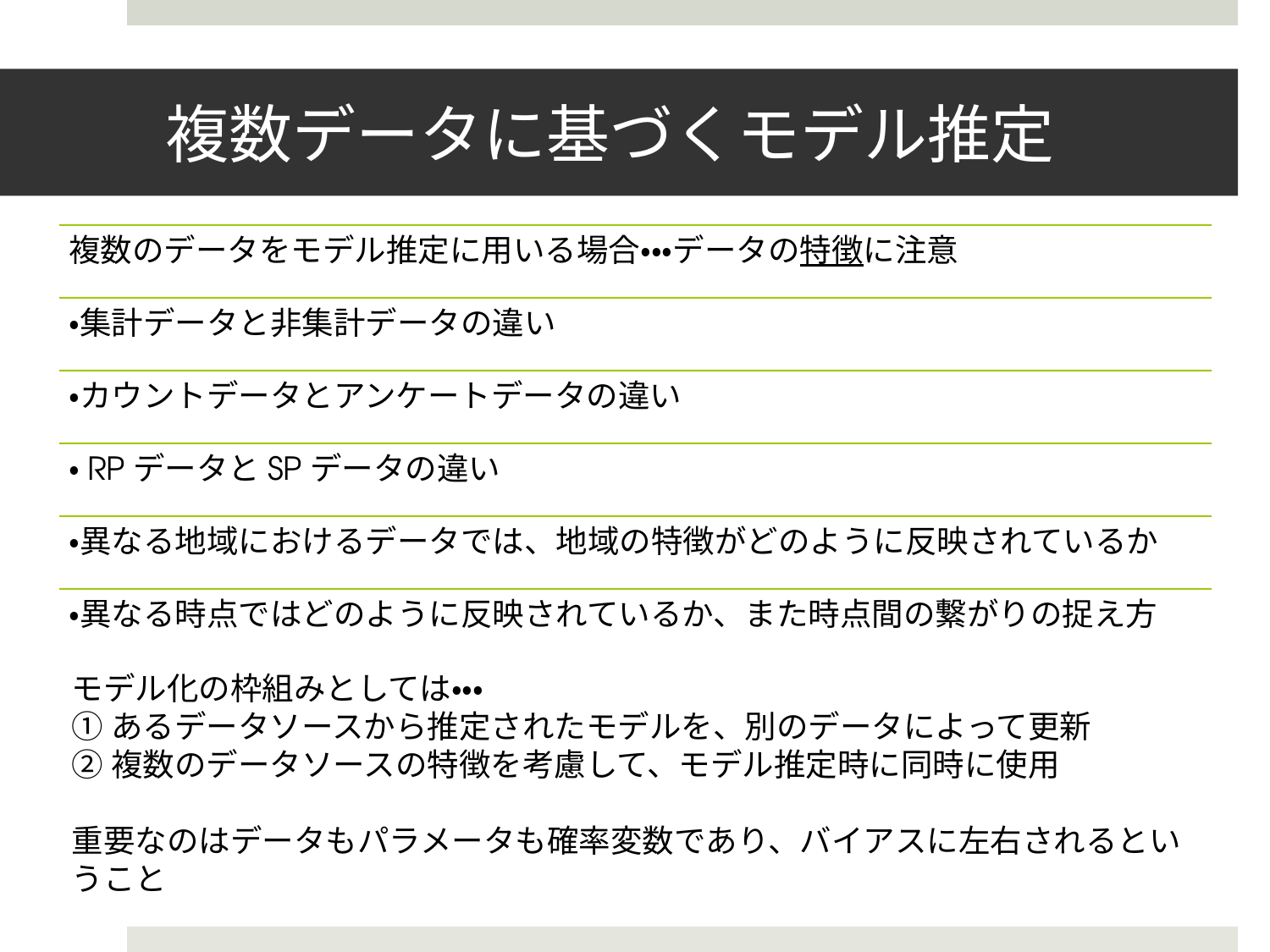

# 複数データに基づくモデル推定
複数のデータをモデル推定に用いる場合・・・データの特徴に注意
・集計データと非集計データの違い
・カウントデータとアンケートデータの違い
・RPデータとSPデータの違い
・異なる地域におけるデータでは、地域の特徴がどのように反映されているか
・異なる時点ではどのように反映されているか、また時点間の繋がりの捉え方
モデル化の枠組みとしては・・・
①あるデータソースから推定されたモデルを、別のデータによって更新
②複数のデータソースの特徴を考慮して、モデル推定時に同時に使用

重要なのはデータもパラメータも確率変数であり、バイアスに左右されるということ